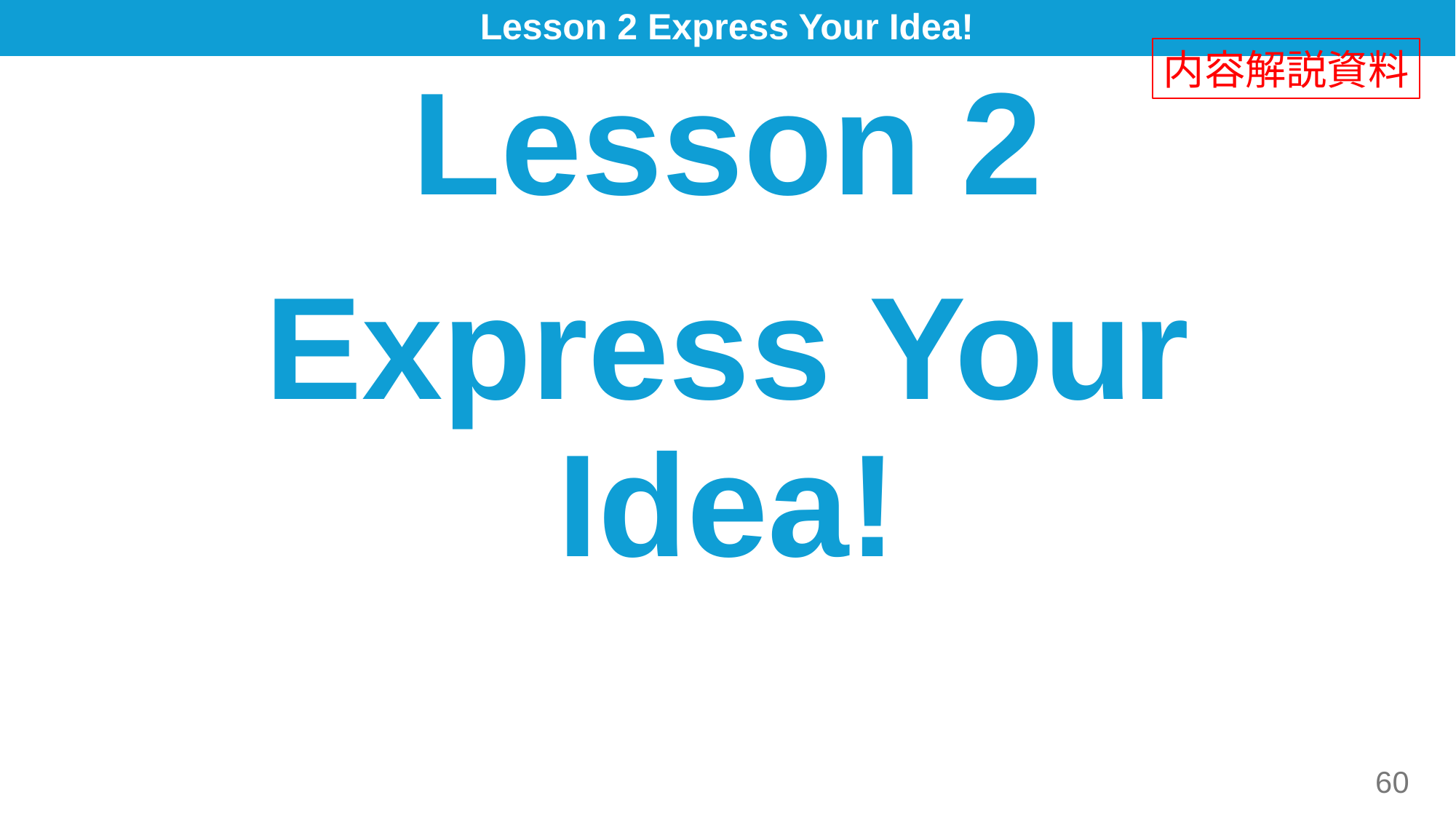

# Lesson 2 Express Your Idea!
内容解説資料
Lesson 2

Express Your Idea!
60